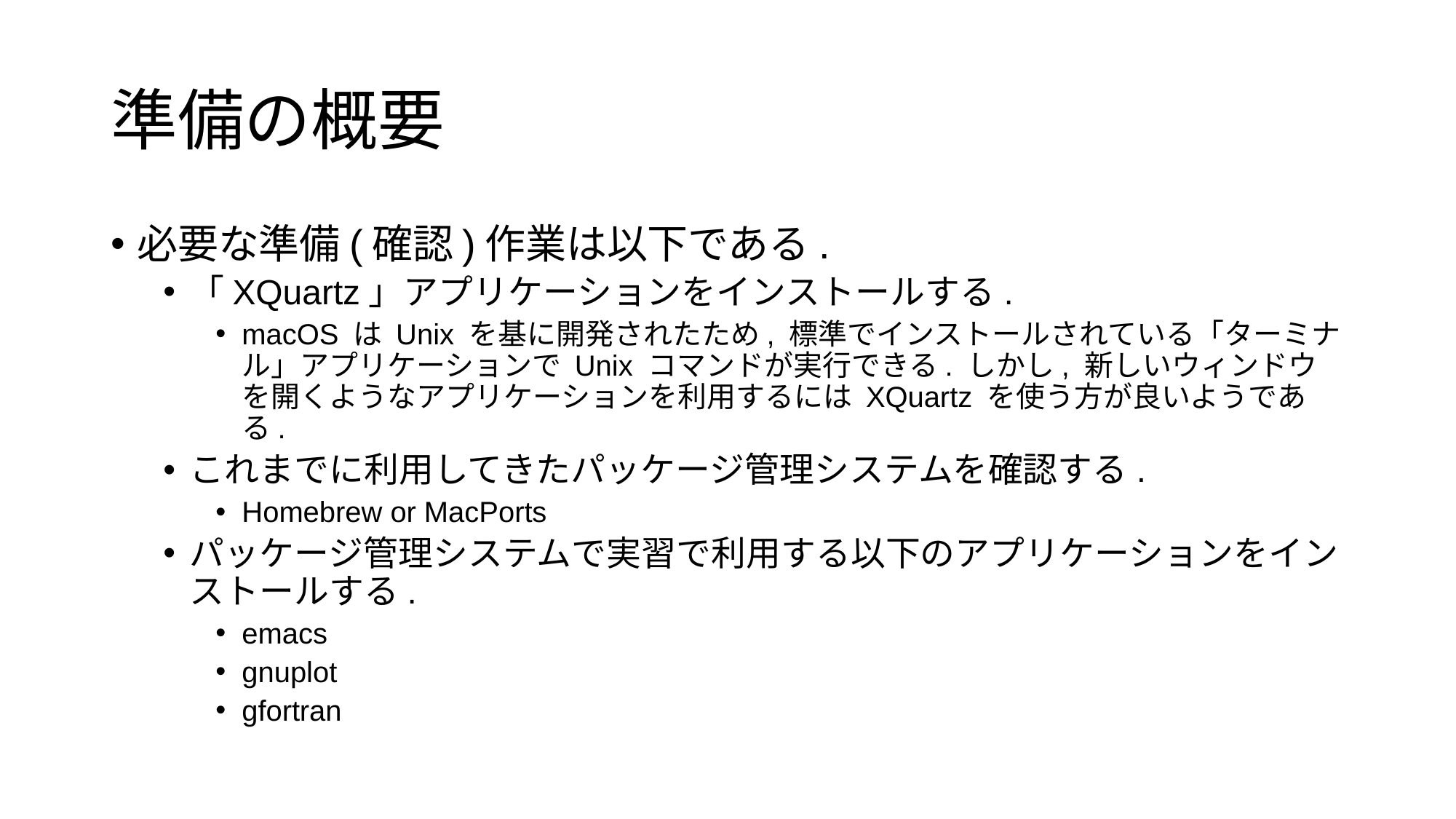

# 準備の概要
必要な準備(確認)作業は以下である.
「XQuartz」アプリケーションをインストールする.
macOS は Unix を基に開発されたため, 標準でインストールされている「ターミナル」アプリケーションで Unix コマンドが実行できる. しかし, 新しいウィンドウを開くようなアプリケーションを利用するには XQuartz を使う方が良いようである.
これまでに利用してきたパッケージ管理システムを確認する.
Homebrew or MacPorts
パッケージ管理システムで実習で利用する以下のアプリケーションをインストールする.
emacs
gnuplot
gfortran